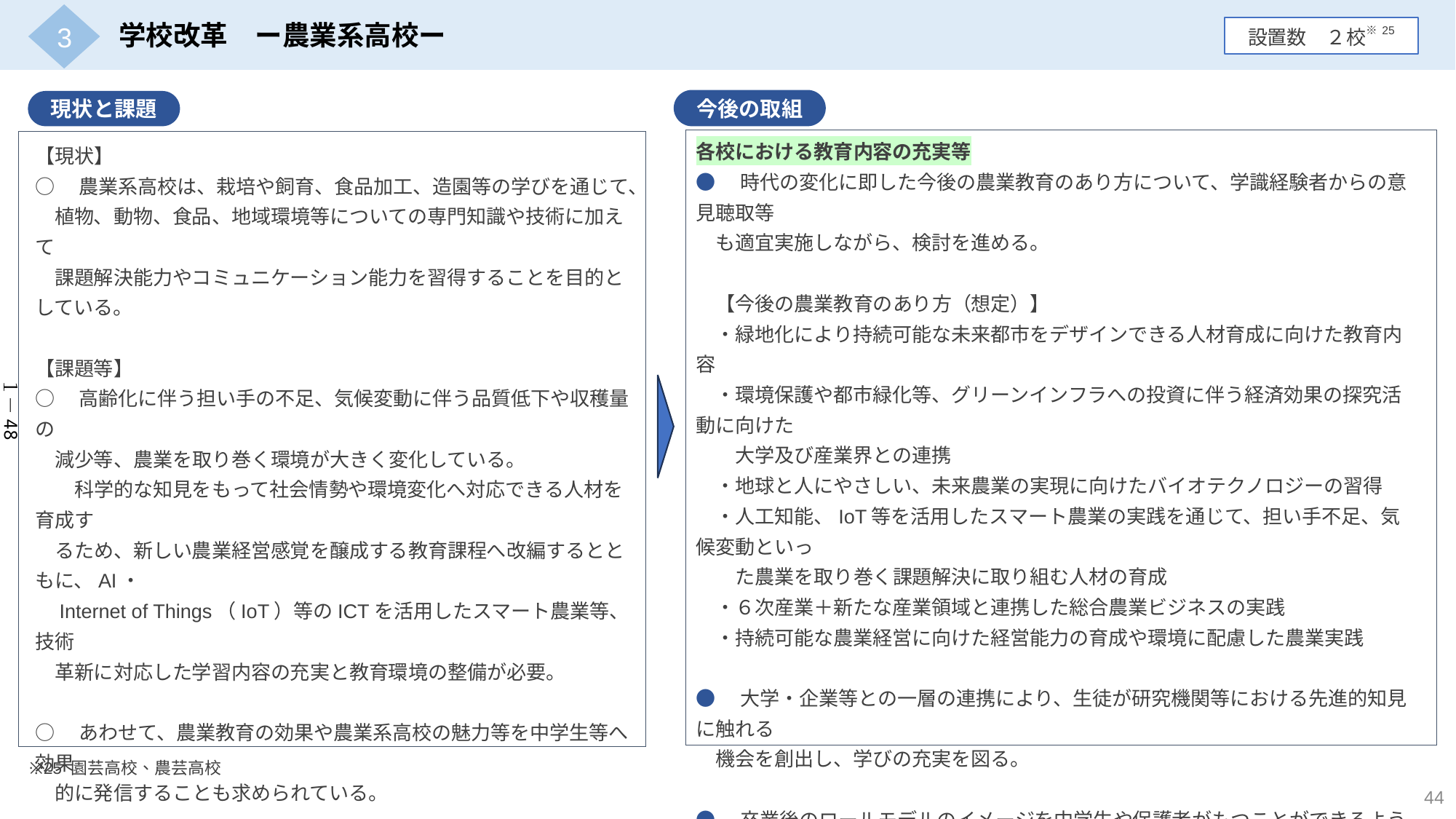

3
学校改革　ー農業系高校ー
設置数　２校※25
今後の取組
現状と課題
各校における教育内容の充実等
●　時代の変化に即した今後の農業教育のあり方について、学識経験者からの意見聴取等
　も適宜実施しながら、検討を進める。

　【今後の農業教育のあり方（想定）】
　・緑地化により持続可能な未来都市をデザインできる人材育成に向けた教育内容
　・環境保護や都市緑化等、グリーンインフラへの投資に伴う経済効果の探究活動に向けた
　　大学及び産業界との連携
　・地球と人にやさしい、未来農業の実現に向けたバイオテクノロジーの習得
　・人工知能、IoT等を活用したスマート農業の実践を通じて、担い手不足、気候変動といっ
　　た農業を取り巻く課題解決に取り組む人材の育成
　・６次産業＋新たな産業領域と連携した総合農業ビジネスの実践
　・持続可能な農業経営に向けた経営能力の育成や環境に配慮した農業実践

●　大学・企業等との一層の連携により、生徒が研究機関等における先進的知見に触れる
　機会を創出し、学びの充実を図る。

●　卒業後のロールモデルのイメージを中学生や保護者がもつことができるよう、SNS等を通じ
　た情報発信に加えて、生徒主体の広報活動を展開し、農業系高校に対する中学生や
　保護者等への理解促進を図っていく。

【現状】
○　農業系高校は、栽培や飼育、食品加工、造園等の学びを通じて、
　植物、動物、食品、地域環境等についての専門知識や技術に加えて
　課題解決能力やコミュニケーション能力を習得することを目的としている。

【課題等】
○　高齢化に伴う担い手の不足、気候変動に伴う品質低下や収穫量の
　減少等、農業を取り巻く環境が大きく変化している。
　　科学的な知見をもって社会情勢や環境変化へ対応できる人材を育成す
　るため、新しい農業経営感覚を醸成する教育課程へ改編するとともに、AI・
　Internet of Things（IoT）等のICTを活用したスマート農業等、技術
　革新に対応した学習内容の充実と教育環境の整備が必要。

○　あわせて、農業教育の効果や農業系高校の魅力等を中学生等へ効果
　的に発信することも求められている。
１－48

※25 園芸高校、農芸高校
44